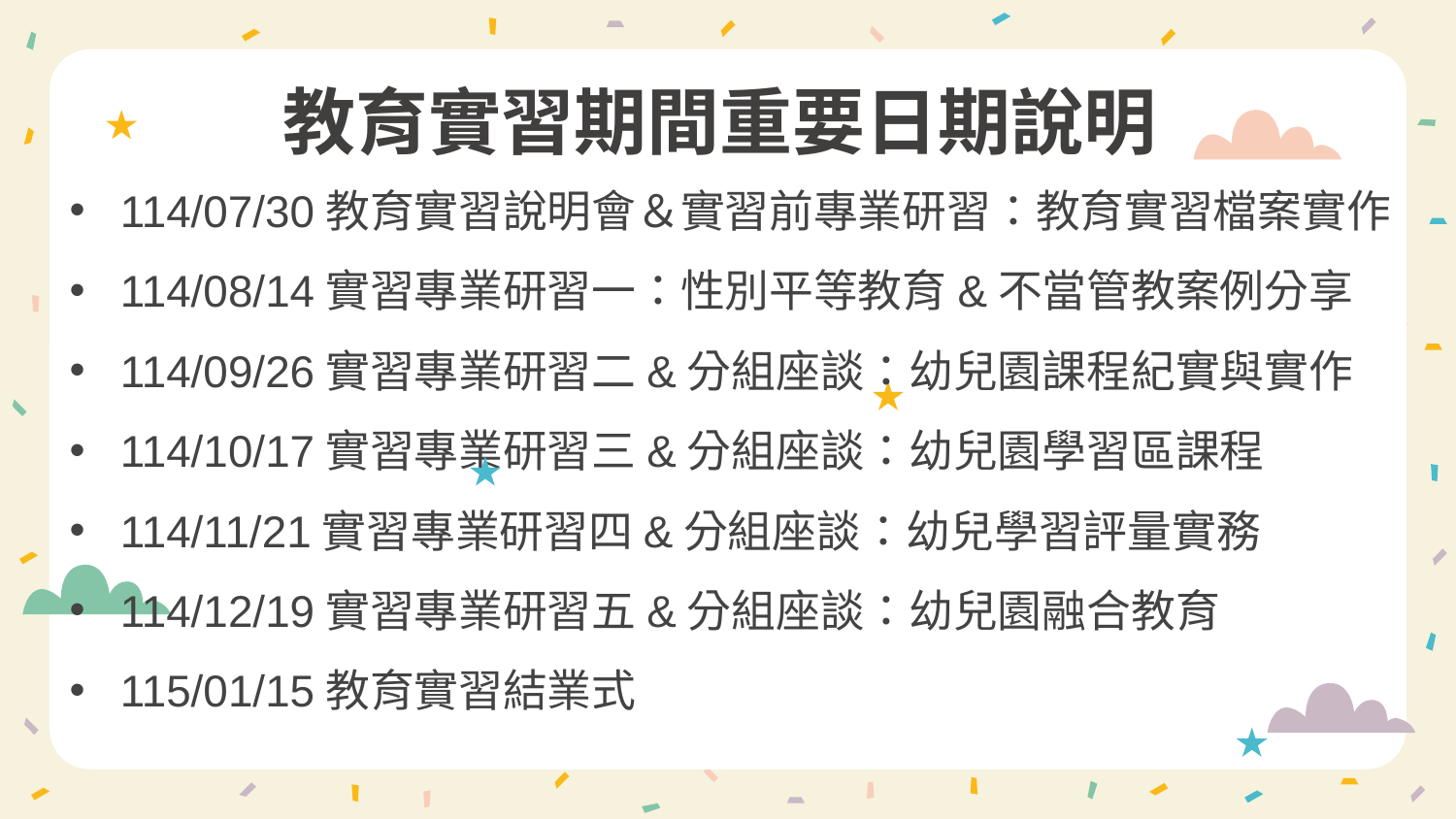

# 教育實習期間重要日期說明

114/07/30教育實習說明會＆實習前專業研習：教育實習檔案實作
114/08/14實習專業研習一：性別平等教育&不當管教案例分享
114/09/26實習專業研習二&分組座談：幼兒園課程紀實與實作
114/10/17實習專業研習三&分組座談：幼兒園學習區課程
114/11/21實習專業研習四&分組座談：幼兒學習評量實務
114/12/19實習專業研習五&分組座談：幼兒園融合教育
115/01/15教育實習結業式